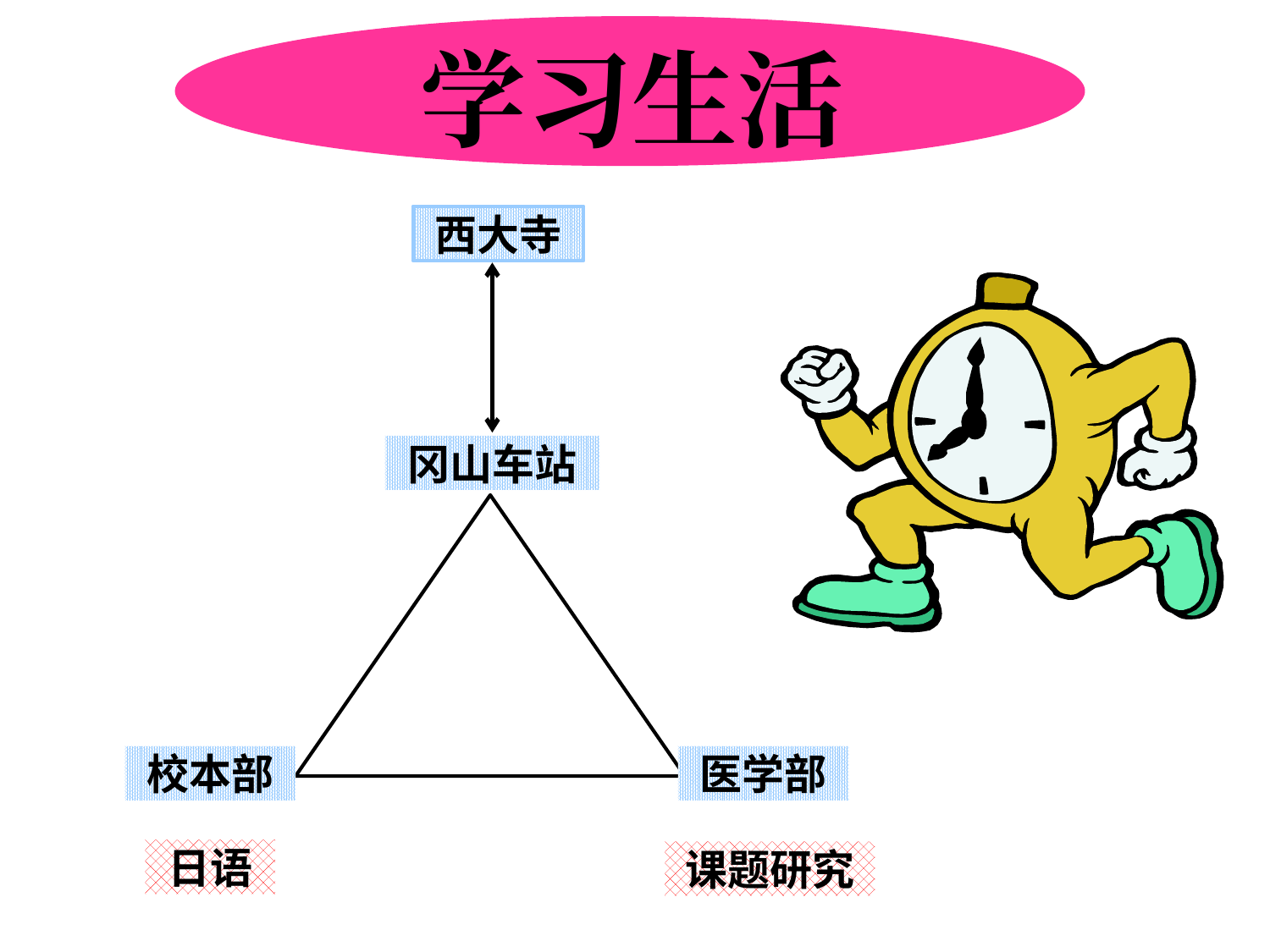

# 学习生活
西大寺

冈山车站

校本部
医学部
日语
课题研究